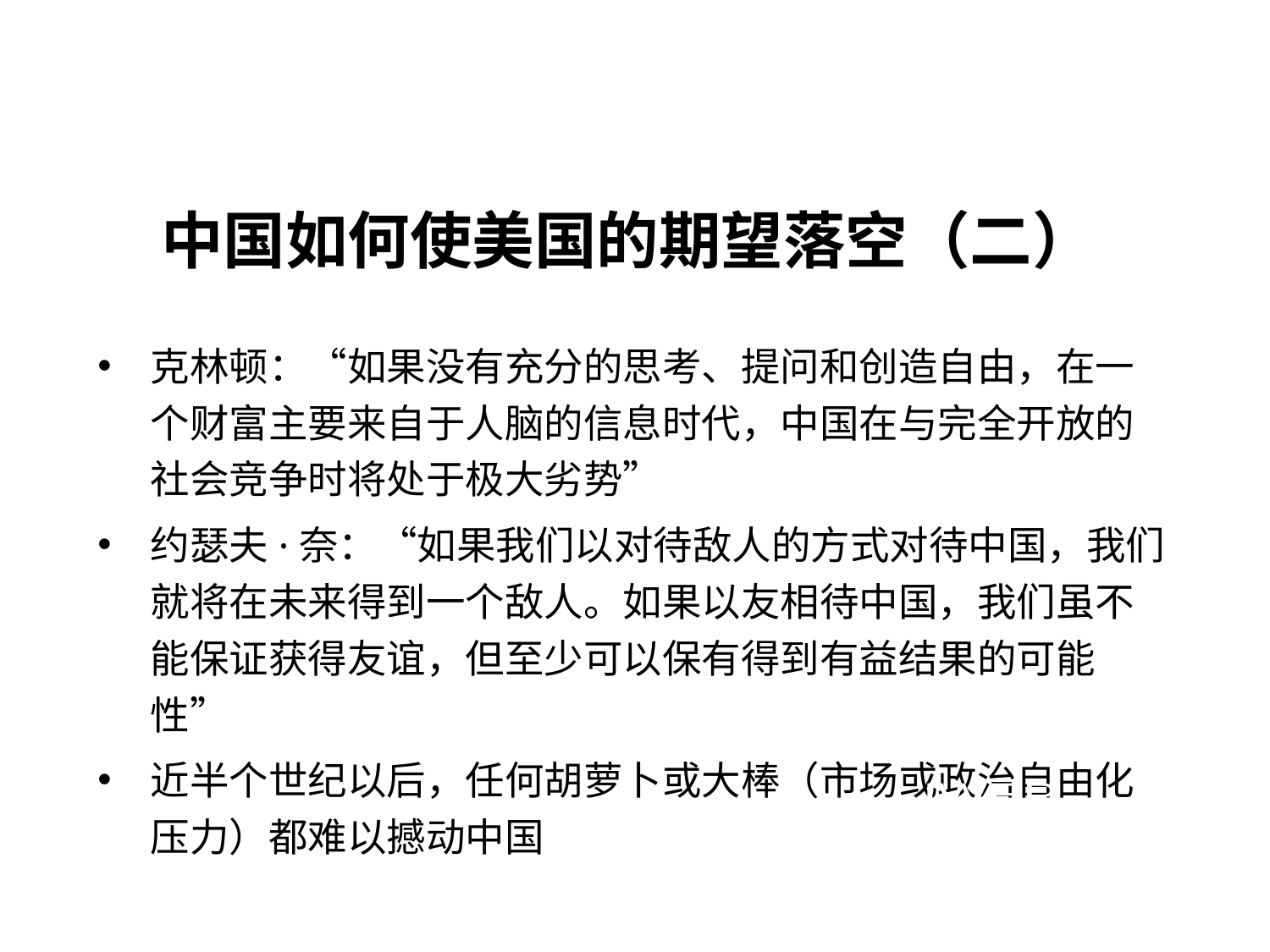

中国如何使美国的期望落空（二）

克林顿：“如果没有充分的思考、提问和创造自由，在一个财富主要来自于人脑的信息时代，中国在与完全开放的社会竞争时将处于极大劣势”
约瑟夫·奈：“如果我们以对待敌人的方式对待中国，我们就将在未来得到一个敌人。如果以友相待中国，我们虽不能保证获得友谊，但至少可以保有得到有益结果的可能性”
近半个世纪以后，任何胡萝卜或大棒（市场或政治自由化压力）都难以撼动中国
IWEP